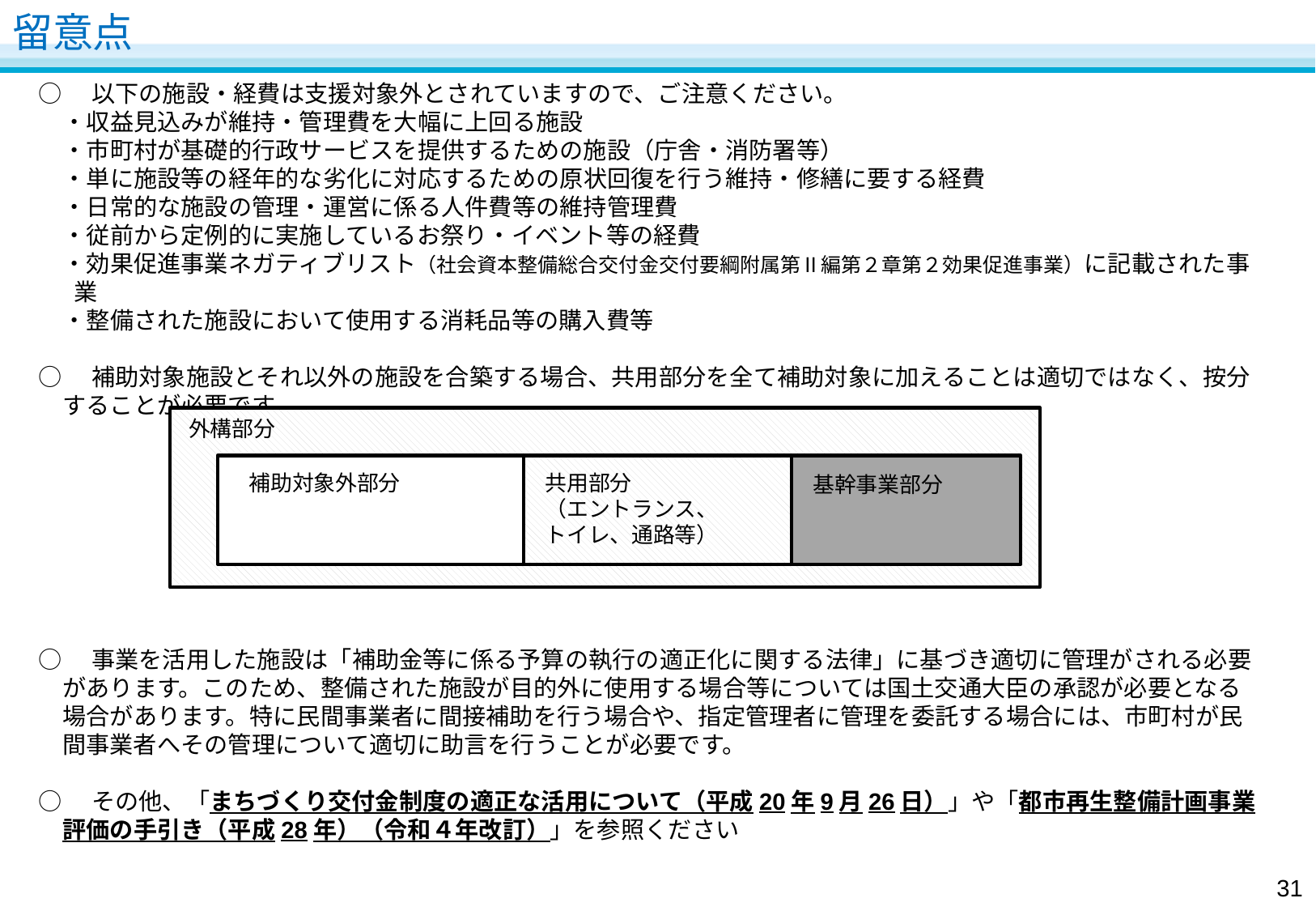

# 留意点
○　以下の施設・経費は支援対象外とされていますので、ご注意ください。
・収益見込みが維持・管理費を大幅に上回る施設
・市町村が基礎的行政サービスを提供するための施設（庁舎・消防署等）
・単に施設等の経年的な劣化に対応するための原状回復を行う維持・修繕に要する経費
・日常的な施設の管理・運営に係る人件費等の維持管理費
・従前から定例的に実施しているお祭り・イベント等の経費
・効果促進事業ネガティブリスト（社会資本整備総合交付金交付要綱附属第Ⅱ編第２章第２効果促進事業）に記載された事業
・整備された施設において使用する消耗品等の購入費等

○　補助対象施設とそれ以外の施設を合築する場合、共用部分を全て補助対象に加えることは適切ではなく、按分することが必要です。

○　事業を活用した施設は「補助金等に係る予算の執行の適正化に関する法律」に基づき適切に管理がされる必要があります。このため、整備された施設が目的外に使用する場合等については国土交通大臣の承認が必要となる場合があります。特に民間事業者に間接補助を行う場合や、指定管理者に管理を委託する場合には、市町村が民間事業者へその管理について適切に助言を行うことが必要です。

○　その他、「まちづくり交付金制度の適正な活用について（平成20年9月26日）」や「都市再生整備計画事業評価の手引き（平成28年）（令和４年改訂）」を参照ください

外構部分

補助対象外部分
共用部分
（エントランス、トイレ、通路等）
基幹事業部分
31